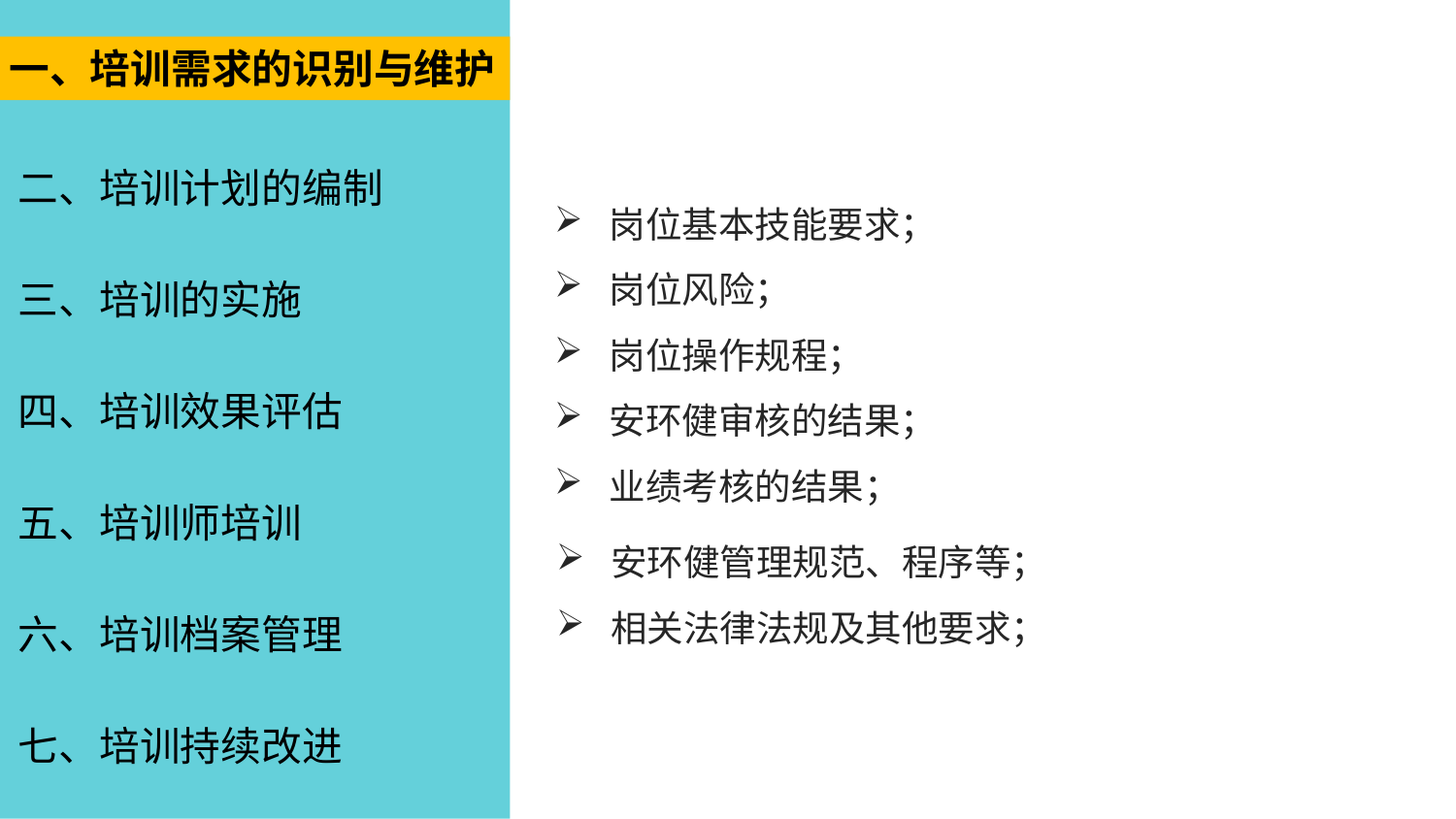

一、培训需求的识别与维护
二、培训计划的编制
岗位基本技能要求；
岗位风险；
岗位操作规程；
安环健审核的结果；
业绩考核的结果；

三、培训的实施
四、培训效果评估
五、培训师培训
安环健管理规范、程序等；
相关法律法规及其他要求；
六、培训档案管理
七、培训持续改进